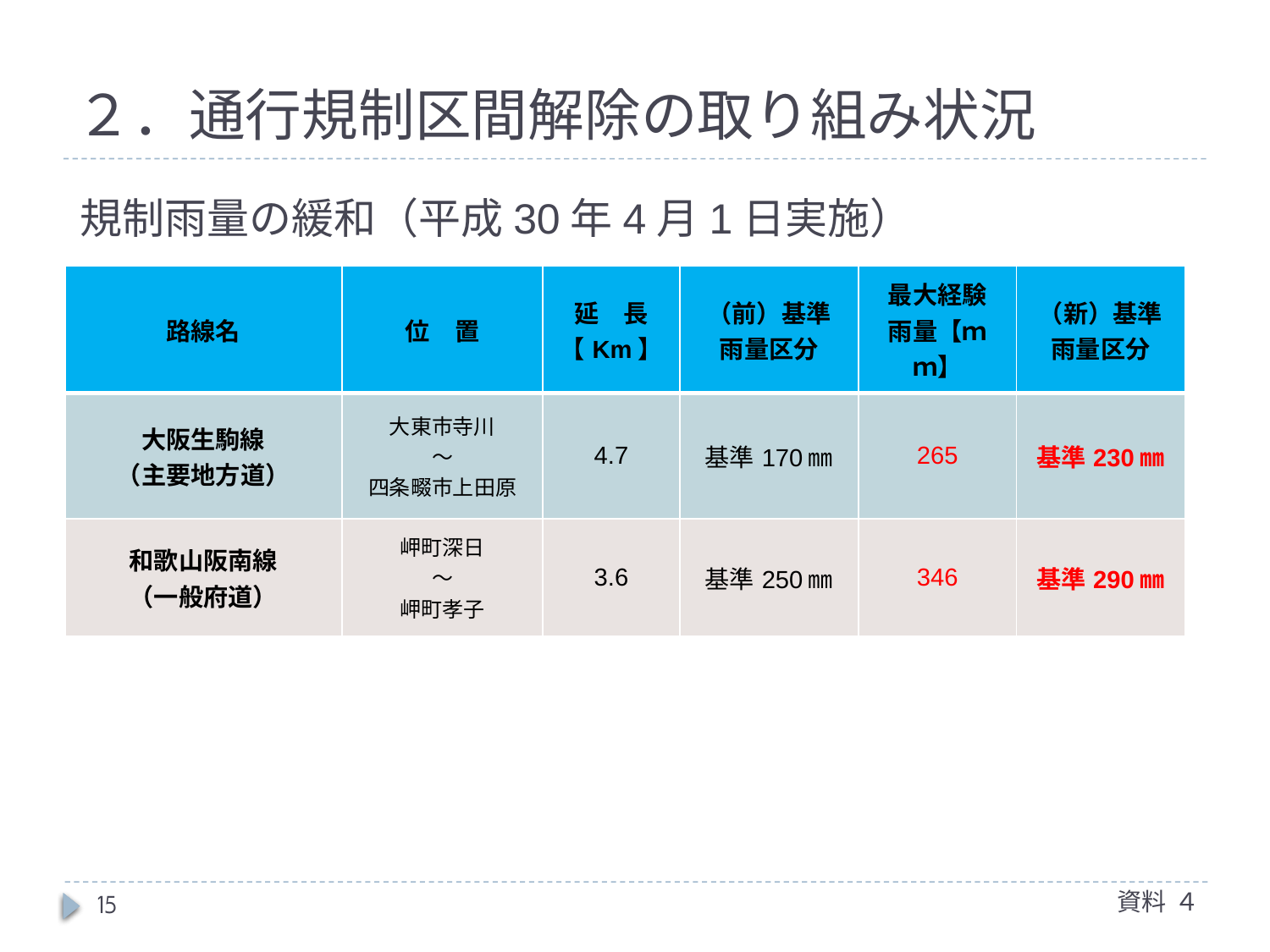

２．通行規制区間解除の取り組み状況
# 規制雨量の緩和（平成30年4月1日実施）
| 路線名 | 位　置 | 延　長 【Km】 | （前）基準 雨量区分 | 最大経験 雨量【ｍｍ】 | （新）基準 雨量区分 |
| --- | --- | --- | --- | --- | --- |
| 大阪生駒線 （主要地方道） | 大東市寺川 ～ 四条畷市上田原 | 4.7 | 基準170㎜ | 265 | 基準230㎜ |
| 和歌山阪南線 （一般府道） | 岬町深日 ～ 岬町孝子 | 3.6 | 基準250㎜ | 346 | 基準290㎜ |
資料 ４
15